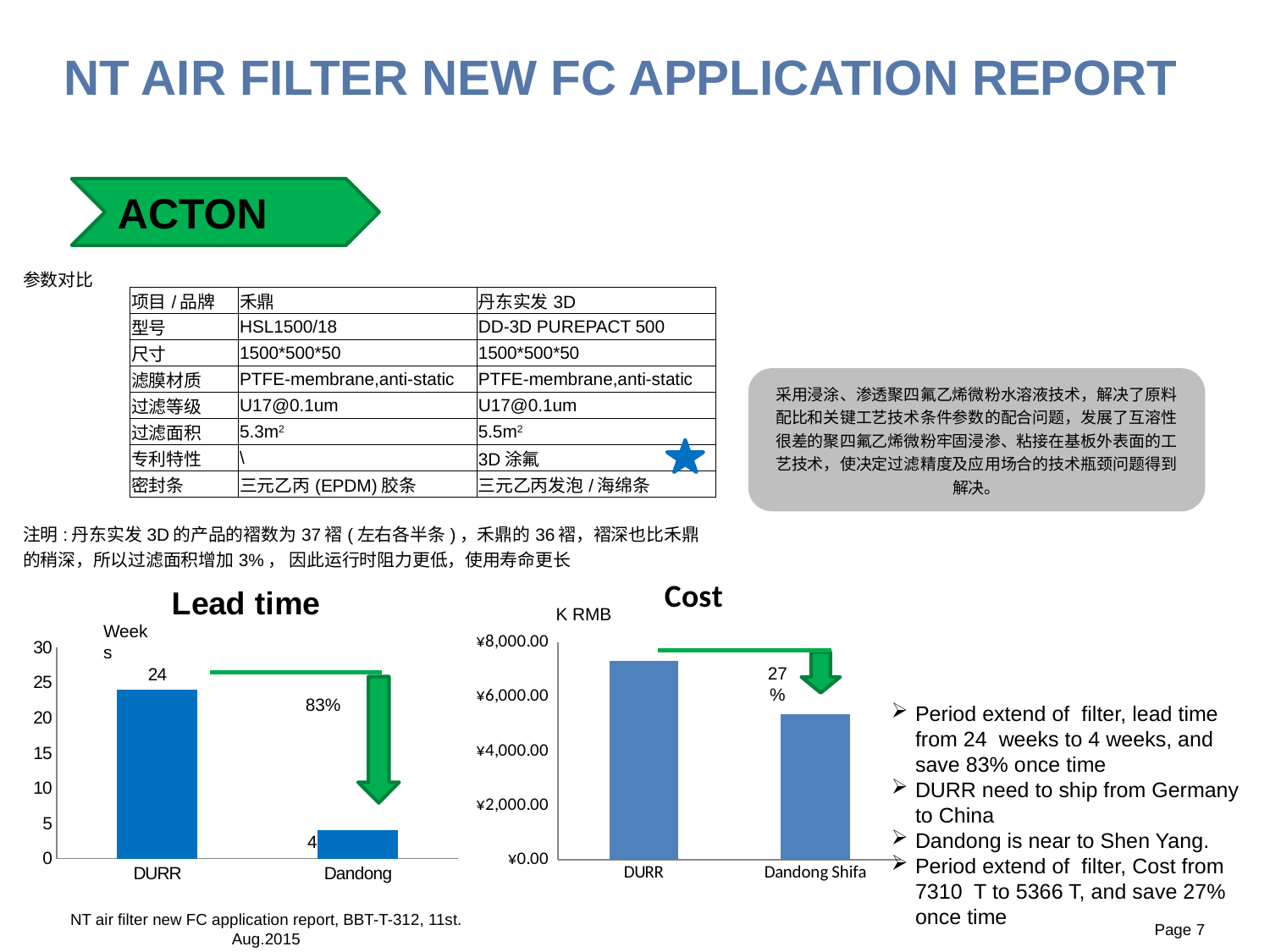

NT air filter new fc application report
ACTON
| 参数对比 |  |  |  |
| --- | --- | --- | --- |
|  | 项目/品牌 | 禾鼎 | 丹东实发3D |
|  | 型号 | HSL1500/18 | DD-3D PUREPACT 500 |
|  | 尺寸 | 1500\*500\*50 | 1500\*500\*50 |
|  | 滤膜材质 | PTFE-membrane,anti-static | PTFE-membrane,anti-static |
|  | 过滤等级 | U17@0.1um | U17@0.1um |
|  | 过滤面积 | 5.3m2 | 5.5m2 |
|  | 专利特性 | \ | 3D涂氟 |
|  | 密封条 | 三元乙丙(EPDM)胶条 | 三元乙丙发泡/海绵条 |
|  |  |  |  |
| 注明:丹东实发3D的产品的褶数为37褶(左右各半条)，禾鼎的36褶，褶深也比禾鼎的稍深，所以过滤面积增加3%， 因此运行时阻力更低，使用寿命更长 |  |  |  |
采用浸涂、渗透聚四氟乙烯微粉水溶液技术，解决了原料配比和关键工艺技术条件参数的配合问题，发展了互溶性很差的聚四氟乙烯微粉牢固浸渗、粘接在基板外表面的工艺技术，使决定过滤精度及应用场合的技术瓶颈问题得到解决。

### Chart: Cost

| Category | Consumption |
|---|---|
| DURR | 7310.459519999999 |
| Dandong Shifa | 5366.4 |

### Chart: Lead time

| Category | Consumption |
|---|---|
| DURR | 24.0 |
| Dandong | 4.0 |
K RMB
Weeks

27%

83%
Period extend of  filter, lead time from 24  weeks to 4 weeks, and save 83% once time
DURR need to ship from Germany to China
Dandong is near to Shen Yang.
Period extend of  filter, Cost from 7310  T to 5366 T, and save 27% once time
NT air filter new FC application report, BBT-T-312, 11st. Aug.2015
Page 7